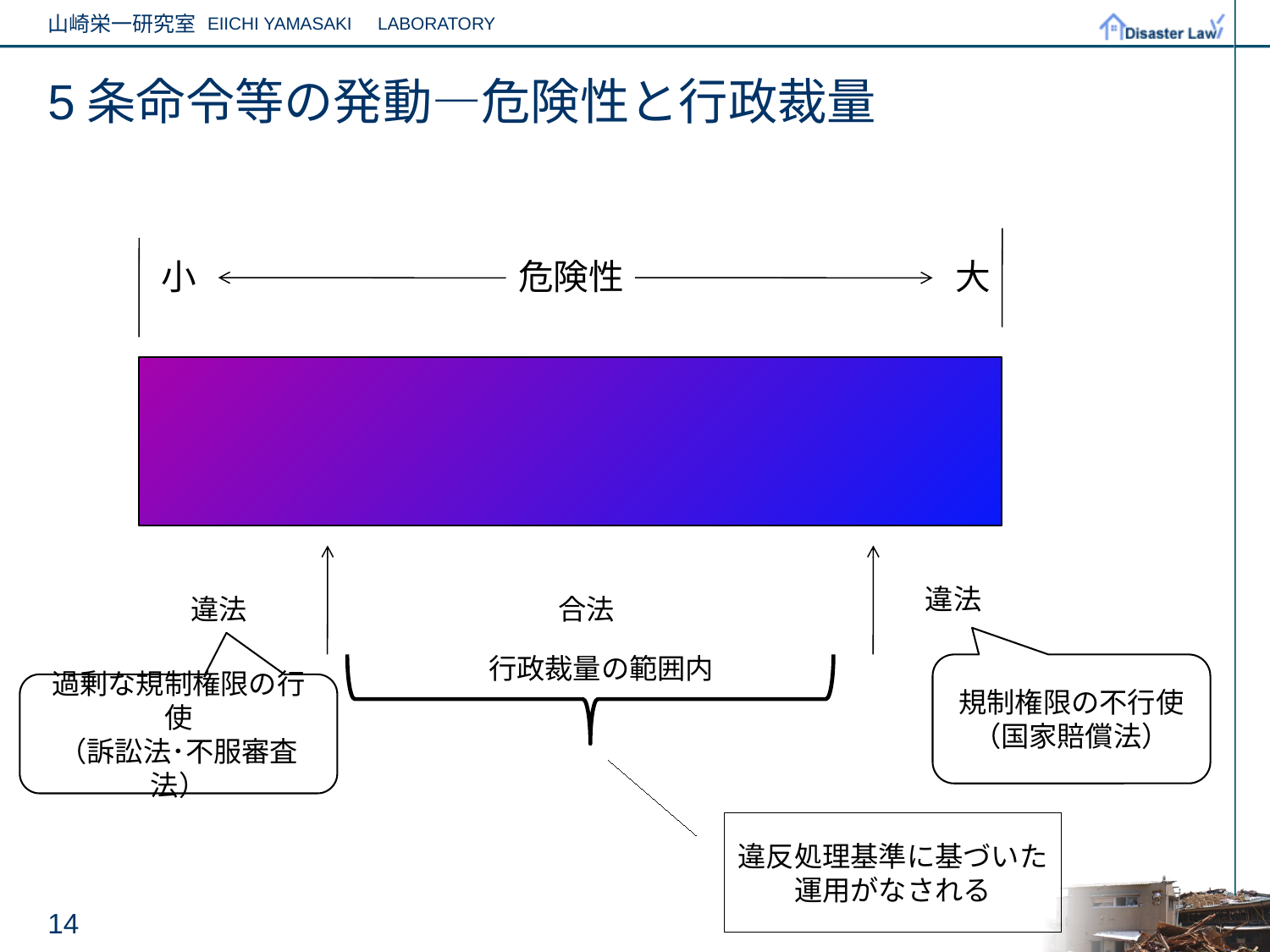

# 5条命令等の発動―危険性と行政裁量
小
危険性
大

違法
違法
合法
行政裁量の範囲内
規制権限の不行使（国家賠償法）
過剰な規制権限の行使
（訴訟法･不服審査法）
違反処理基準に基づいた運用がなされる
14